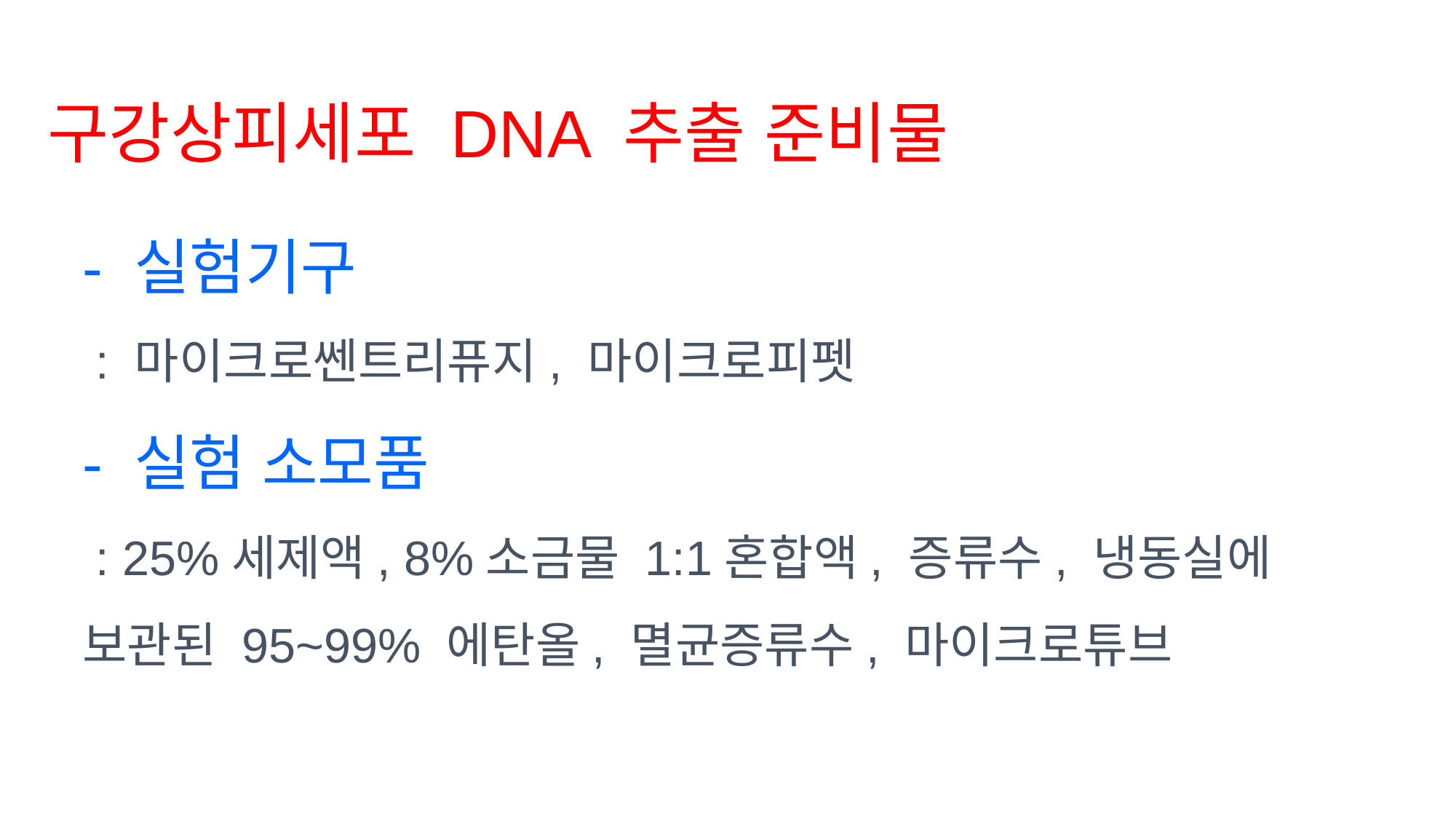

구강상피세포 DNA 추출 준비물
- 실험기구
 : 마이크로쎈트리퓨지, 마이크로피펫
- 실험 소모품
 : 25%세제액, 8%소금물 1:1혼합액, 증류수, 냉동실에 보관된 95~99% 에탄올, 멸균증류수, 마이크로튜브